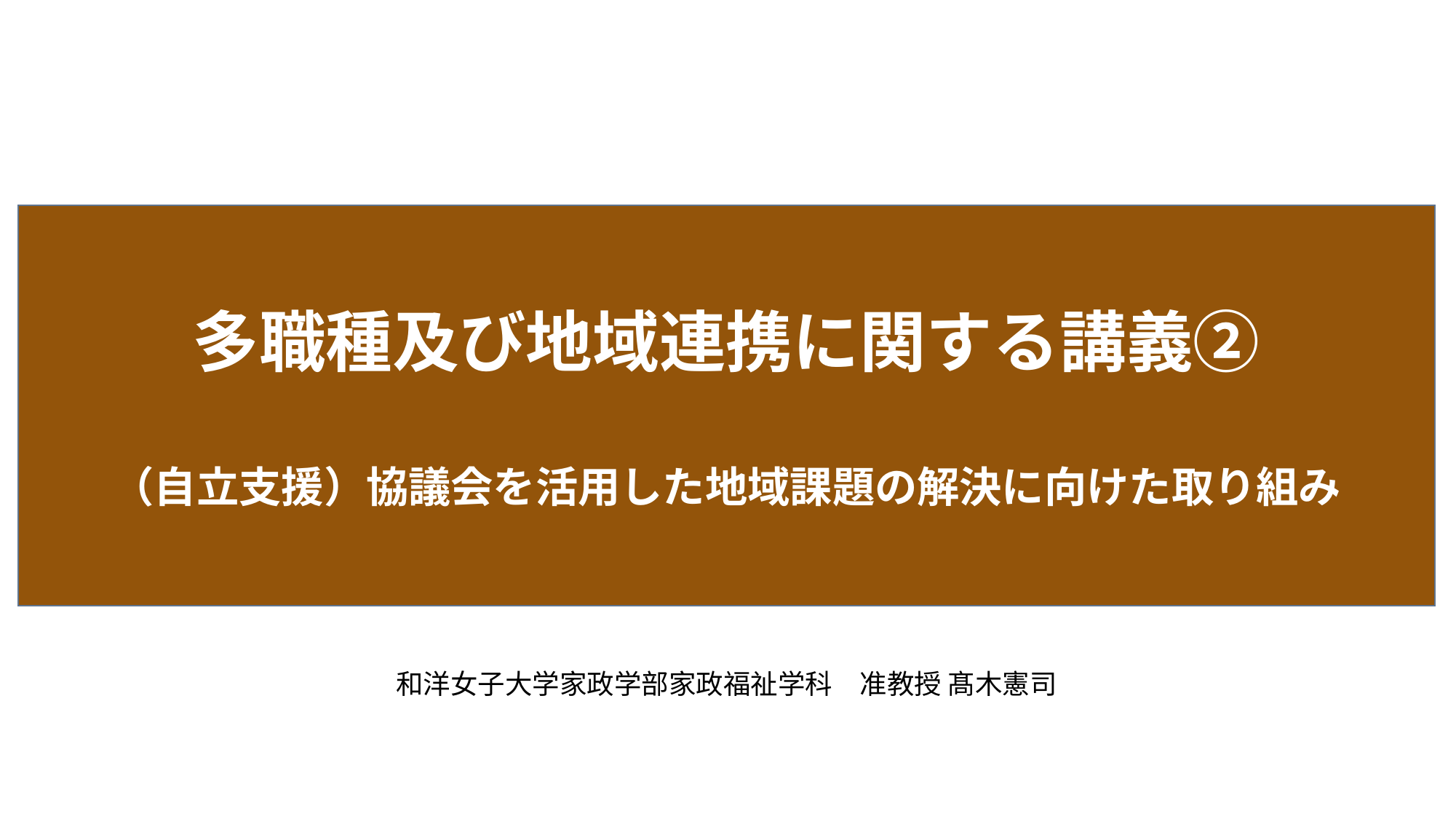

多職種及び地域連携に関する講義②

（自立支援）協議会を活用した地域課題の解決に向けた取り組み
和洋女子大学家政学部家政福祉学科　准教授 髙木憲司